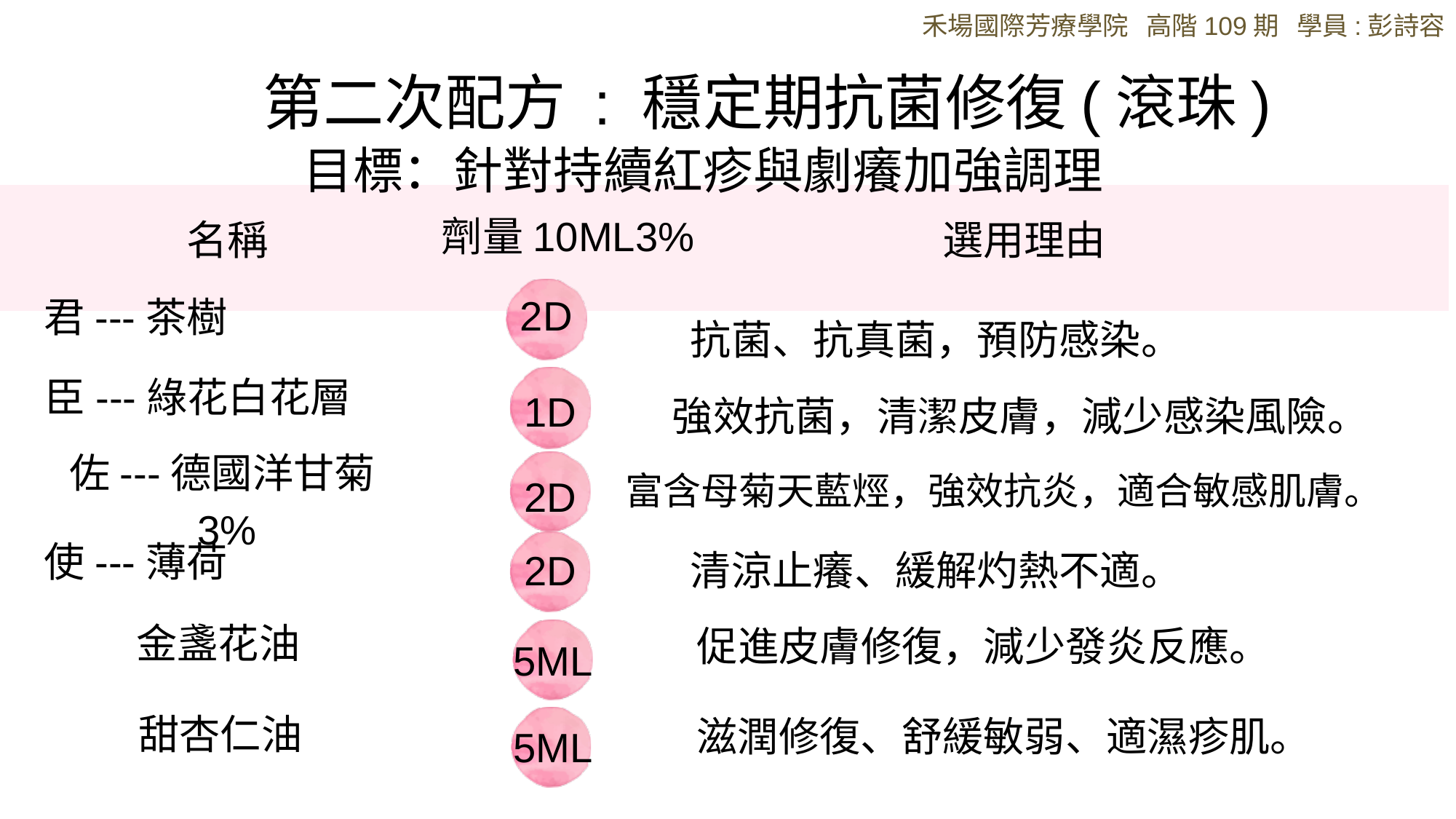

禾場國際芳療學院   高階109期   學員:彭詩容
第二次配方 : 穩定期抗菌修復(滾珠)
目標：針對持續紅疹與劇癢加強調理
|  |
| --- |
劑量10ML3%
名稱
選用理由

2D
君---茶樹
抗菌、抗真菌，預防感染。
臣---綠花白花層

1D
強效抗菌，清潔皮膚，減少感染風險。
佐---德國洋甘菊3%

富含母菊天藍烴，強效抗炎，適合敏感肌膚。
2D
使---薄荷

2D
清涼止癢、緩解灼熱不適。
金盞花油
促進皮膚修復，減少發炎反應。

5ML
甜杏仁油
滋潤修復、舒緩敏弱、適濕疹肌。

5ML